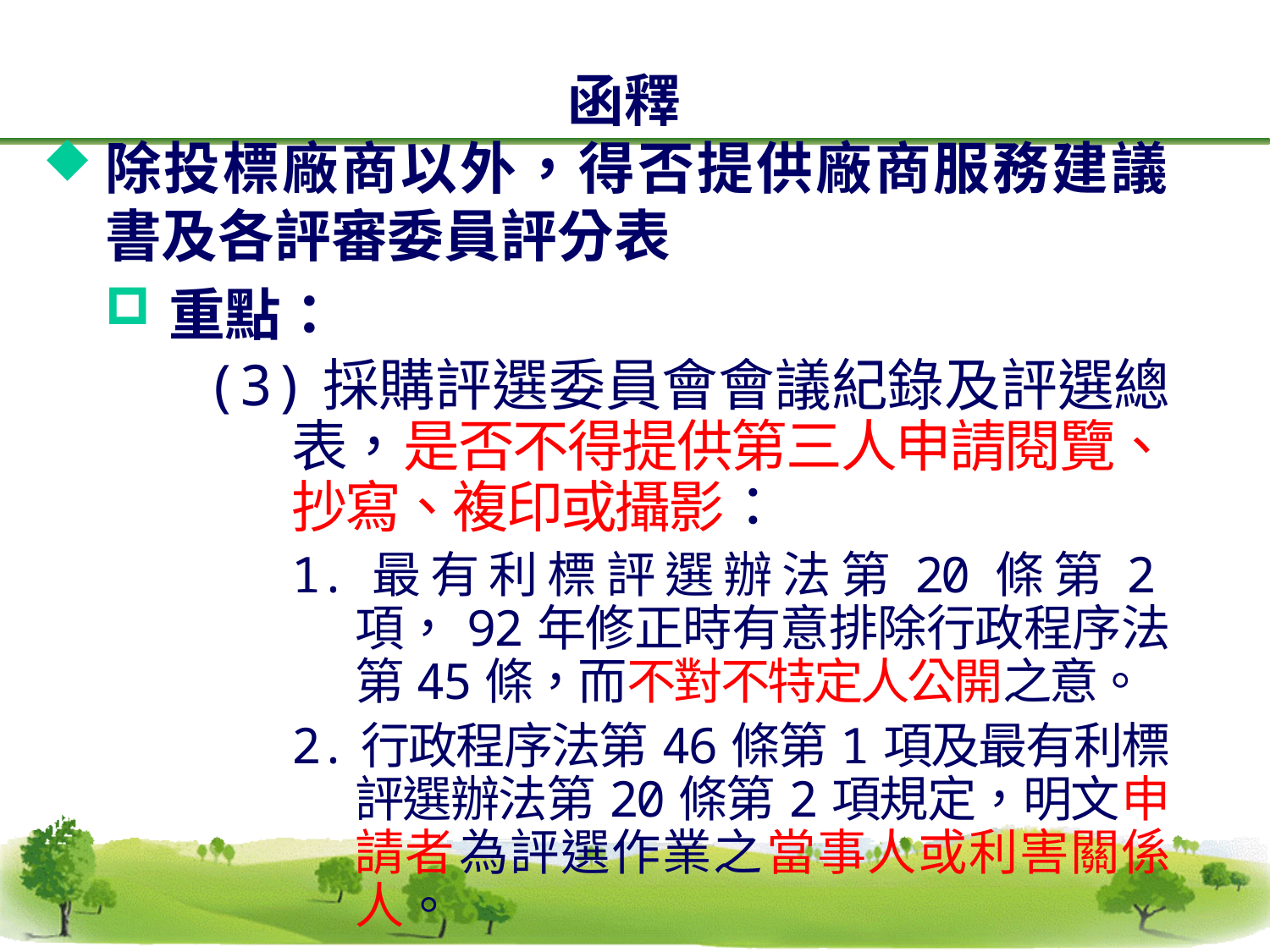

函釋
除投標廠商以外，得否提供廠商服務建議書及各評審委員評分表
重點：
(3)採購評選委員會會議紀錄及評選總表，是否不得提供第三人申請閱覽、抄寫、複印或攝影：
1.最有利標評選辦法第20條第2項，92年修正時有意排除行政程序法第45條，而不對不特定人公開之意。
2.行政程序法第46條第1項及最有利標評選辦法第20條第2項規定，明文申請者為評選作業之當事人或利害關係人。